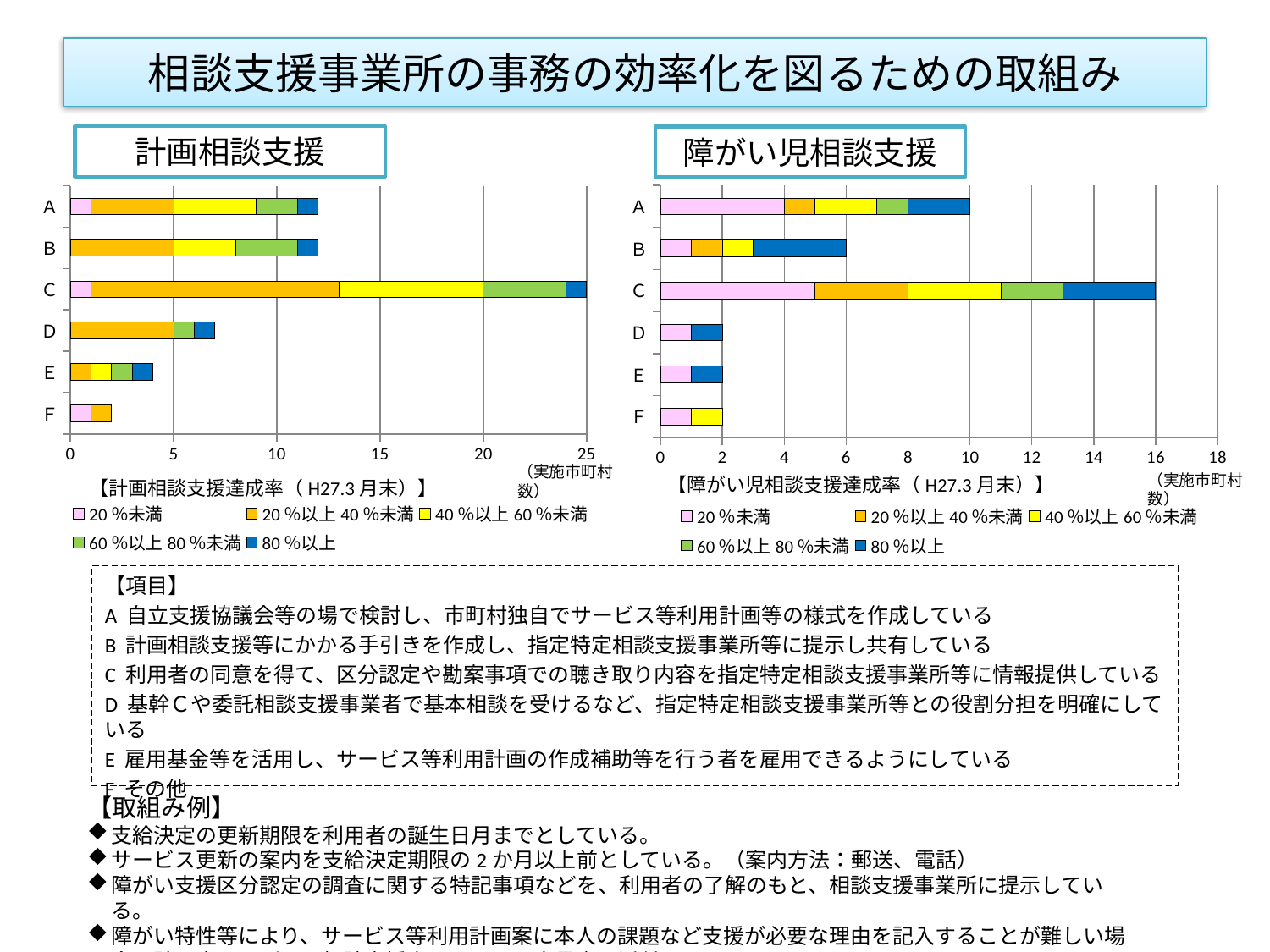

# 相談支援事業所の事務の効率化を図るための取組み
計画相談支援
障がい児相談支援

### Chart

| Category | 20％未満 | 20％以上40％未満 | 40％以上60％未満 | 60％以上80％未満 | 80％以上 |
|---|---|---|---|---|---|
| Ｆ | 1.0 | 0.0 | 1.0 | 0.0 | 0.0 |
| Ｅ | 1.0 | 0.0 | 0.0 | 0.0 | 1.0 |
| Ｄ | 1.0 | 0.0 | 0.0 | 0.0 | 1.0 |
| Ｃ | 5.0 | 3.0 | 3.0 | 2.0 | 3.0 |
| Ｂ | 1.0 | 1.0 | 1.0 | 0.0 | 3.0 |
| Ａ | 4.0 | 1.0 | 2.0 | 1.0 | 2.0 |

### Chart

| Category | 20％未満 | 20％以上40％未満 | 40％以上60％未満 | 60％以上80％未満 | 80％以上 |
|---|---|---|---|---|---|
| Ｆ | 1.0 | 1.0 | 0.0 | 0.0 | 0.0 |
| Ｅ | 0.0 | 1.0 | 1.0 | 1.0 | 1.0 |
| Ｄ | 0.0 | 5.0 | 0.0 | 1.0 | 1.0 |
| Ｃ | 1.0 | 12.0 | 7.0 | 4.0 | 1.0 |
| Ｂ | 0.0 | 5.0 | 3.0 | 3.0 | 1.0 |
| Ａ | 1.0 | 4.0 | 4.0 | 2.0 | 1.0 |
（実施市町村数）
（実施市町村数）
【障がい児相談支援達成率（H27.3月末）】
【計画相談支援達成率（H27.3月末）】
【項目】
A 自立支援協議会等の場で検討し、市町村独自でサービス等利用計画等の様式を作成している
B 計画相談支援等にかかる手引きを作成し、指定特定相談支援事業所等に提示し共有している
C 利用者の同意を得て、区分認定や勘案事項での聴き取り内容を指定特定相談支援事業所等に情報提供している
D 基幹Ｃや委託相談支援事業者で基本相談を受けるなど、指定特定相談支援事業所等との役割分担を明確にしている
E 雇用基金等を活用し、サービス等利用計画の作成補助等を行う者を雇用できるようにしている
F その他
【取組み例】
支給決定の更新期限を利用者の誕生日月までとしている。
サービス更新の案内を支給決定期限の2か月以上前としている。（案内方法：郵送、電話）
障がい支援区分認定の調査に関する特記事項などを、利用者の了解のもと、相談支援事業所に提示している。
障がい特性等により、サービス等利用計画案に本人の課題など支援が必要な理由を記入することが難しい場合、計画案とは別に、相談支援専門員からの意見書を添付してもらっている。